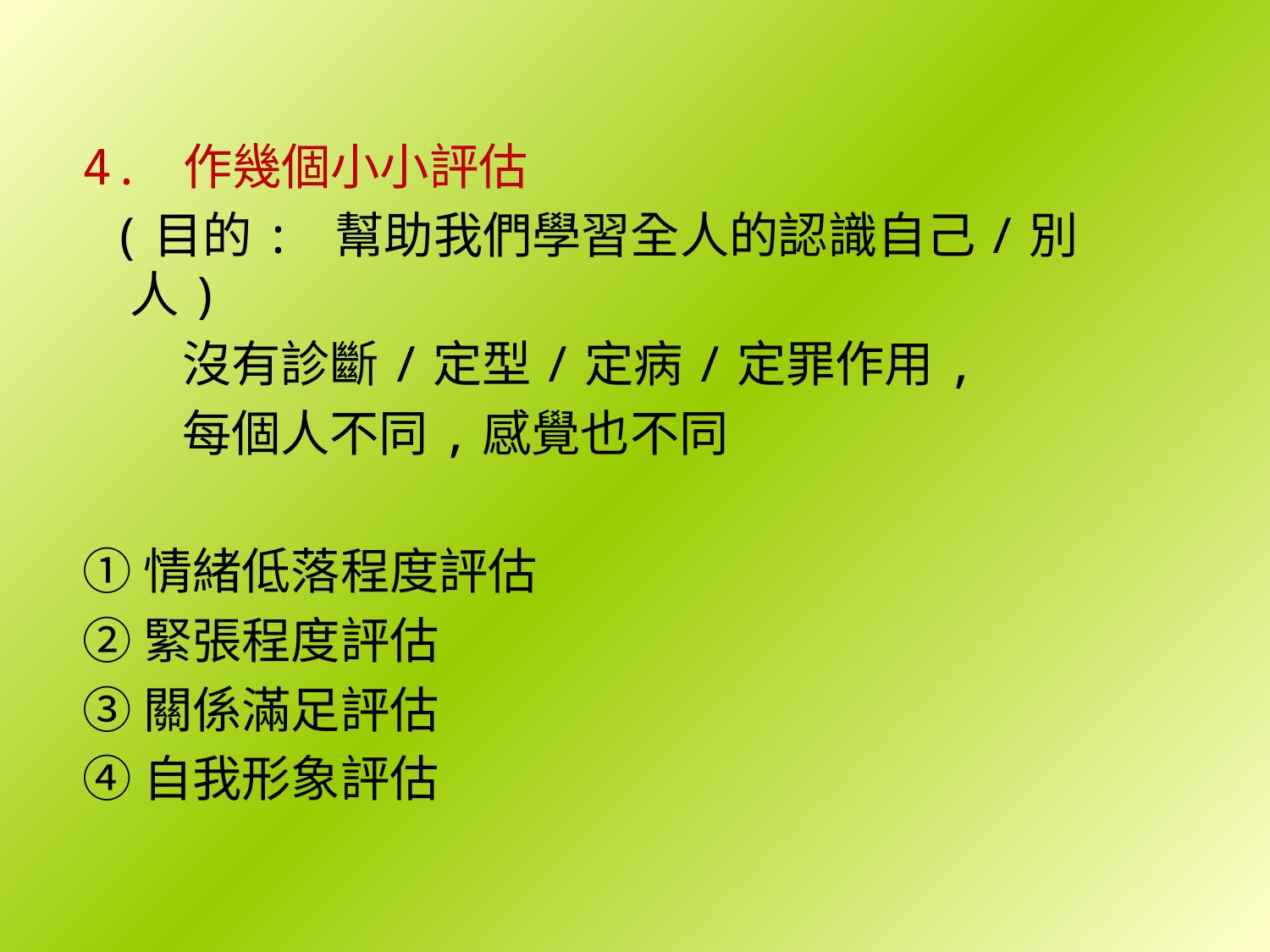

4. 作幾個小小評估
 (目的: 幫助我們學習全人的認識自己/別人)
        沒有診斷/定型/定病/定罪作用,
        每個人不同,感覺也不同

①情緒低落程度評估
②緊張程度評估
③關係滿足評估
④自我形象評估